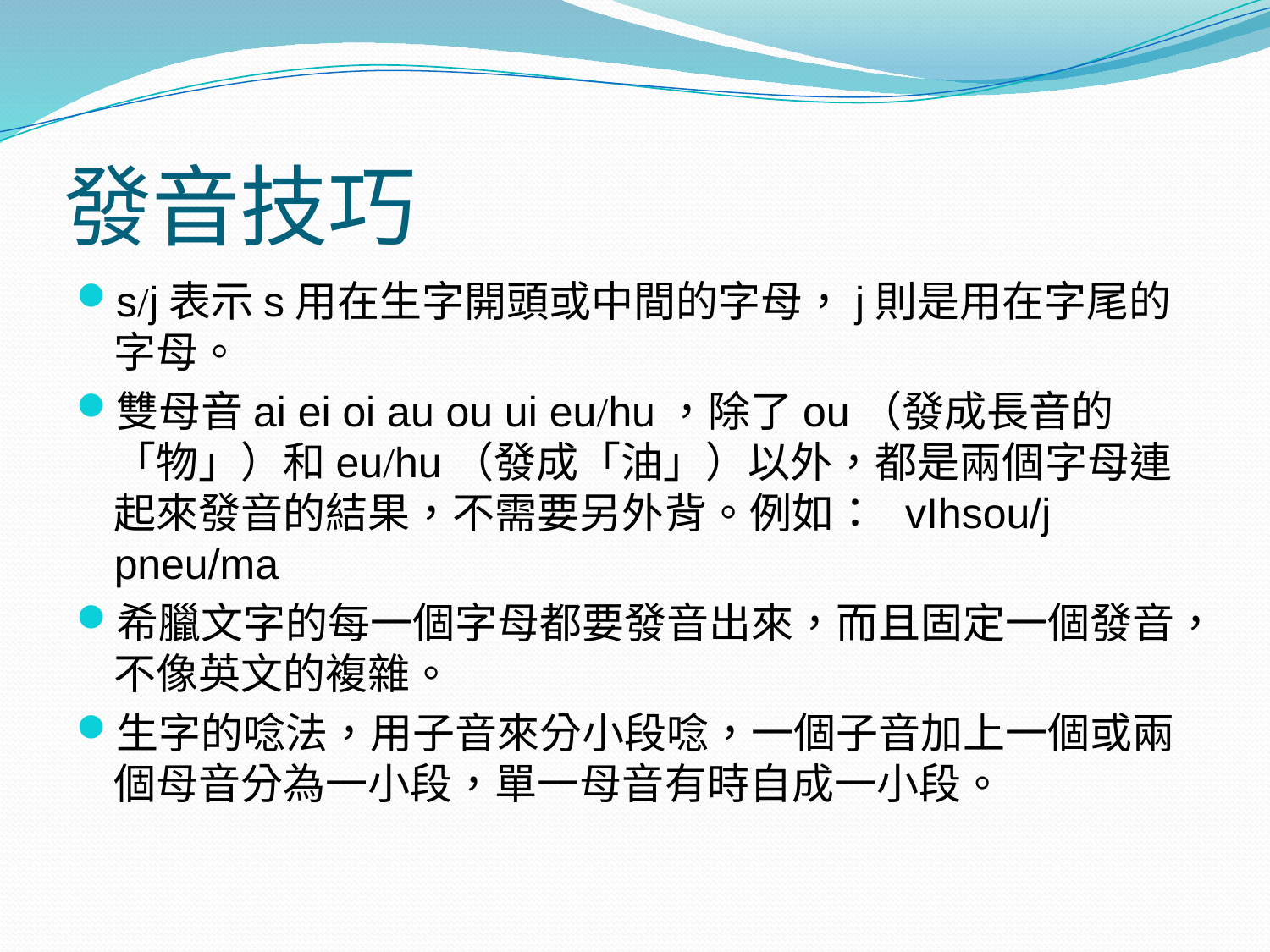

# 發音技巧
s/j表示s用在生字開頭或中間的字母，j則是用在字尾的字母。
雙母音ai ei oi au ou ui eu/hu，除了ou（發成長音的「物」）和eu/hu（發成「油」）以外，都是兩個字母連起來發音的結果，不需要另外背。例如：  vIhsou/j  pneu/ma
希臘文字的每一個字母都要發音出來，而且固定一個發音，不像英文的複雜。
生字的唸法，用子音來分小段唸，一個子音加上一個或兩個母音分為一小段，單一母音有時自成一小段。